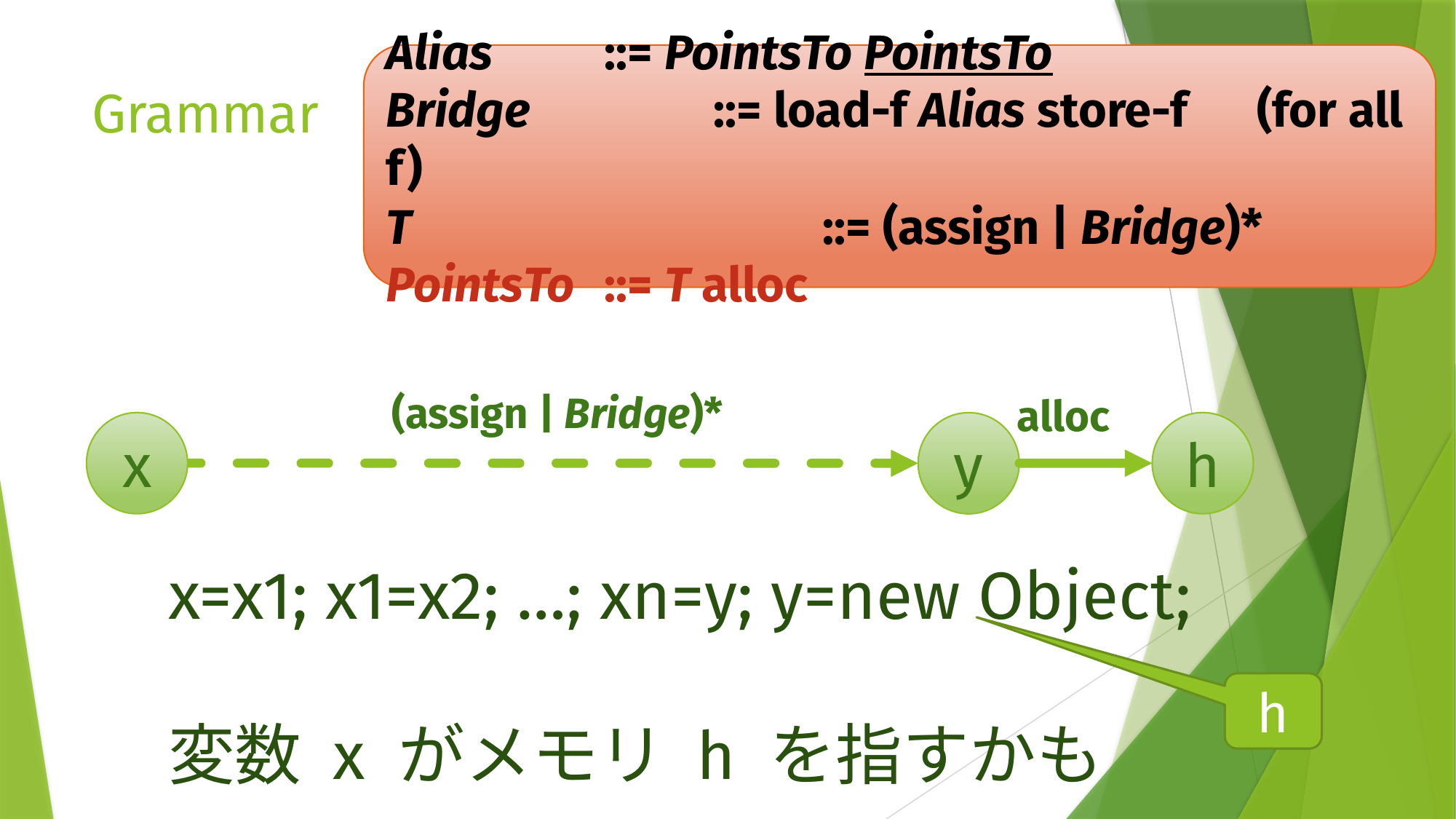

Alias		::= PointsTo PointsTo
Bridge		::= load-f Alias store-f      (for all f)
T				::= (assign | Bridge)*
PointsTo	::= T alloc
# Grammar
(assign | Bridge)*
alloc
x
h
y
x=x1; x1=x2; …; xn=y; y=new Object;

変数 x がメモリ h を指すかも
h